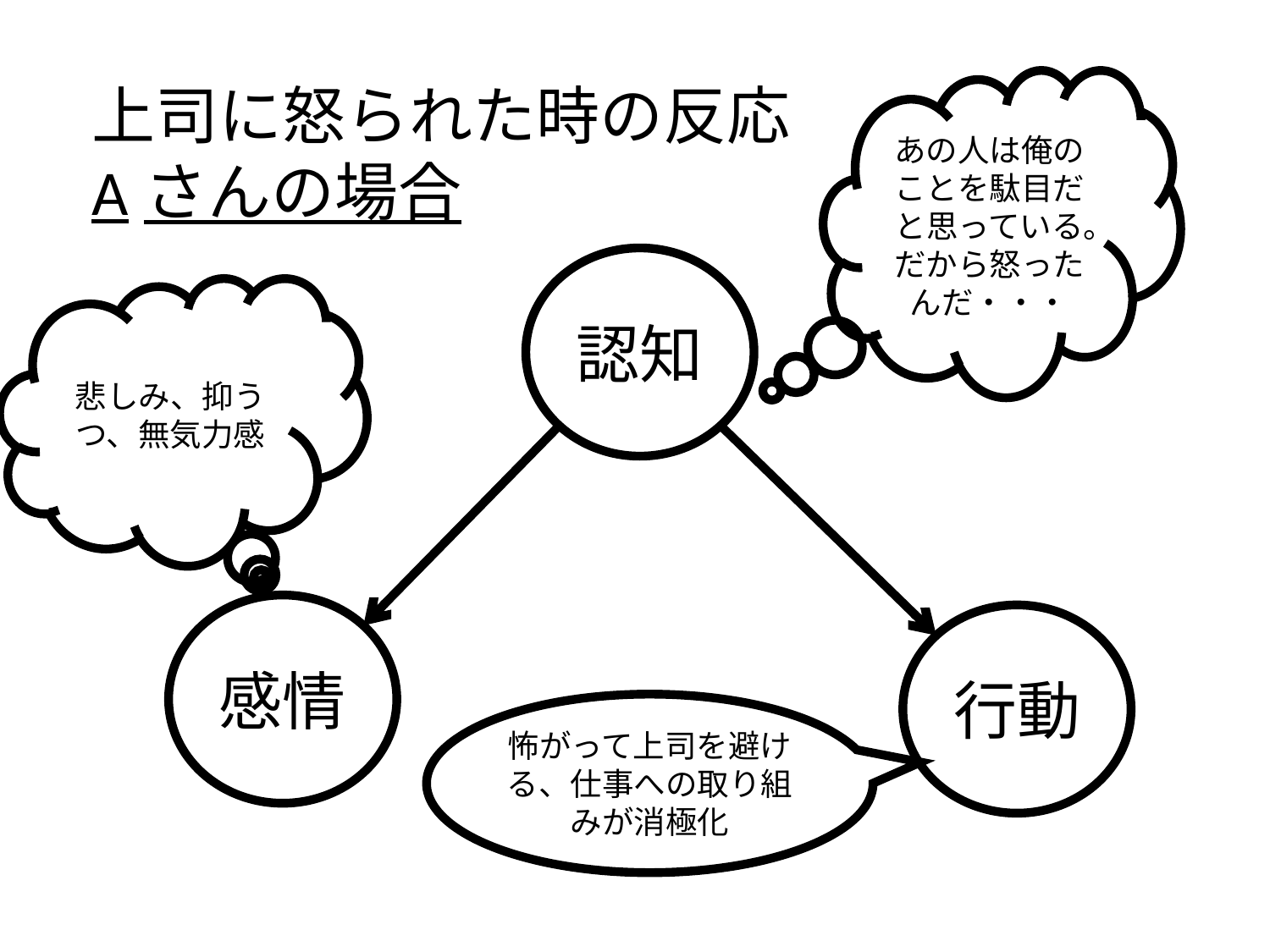

上司に怒られた時の反応
Aさんの場合
あの人は俺のことを駄目だと思っている。だから怒ったんだ・・・
認知
悲しみ、抑うつ、無気力感
感情
行動
怖がって上司を避ける、仕事への取り組みが消極化